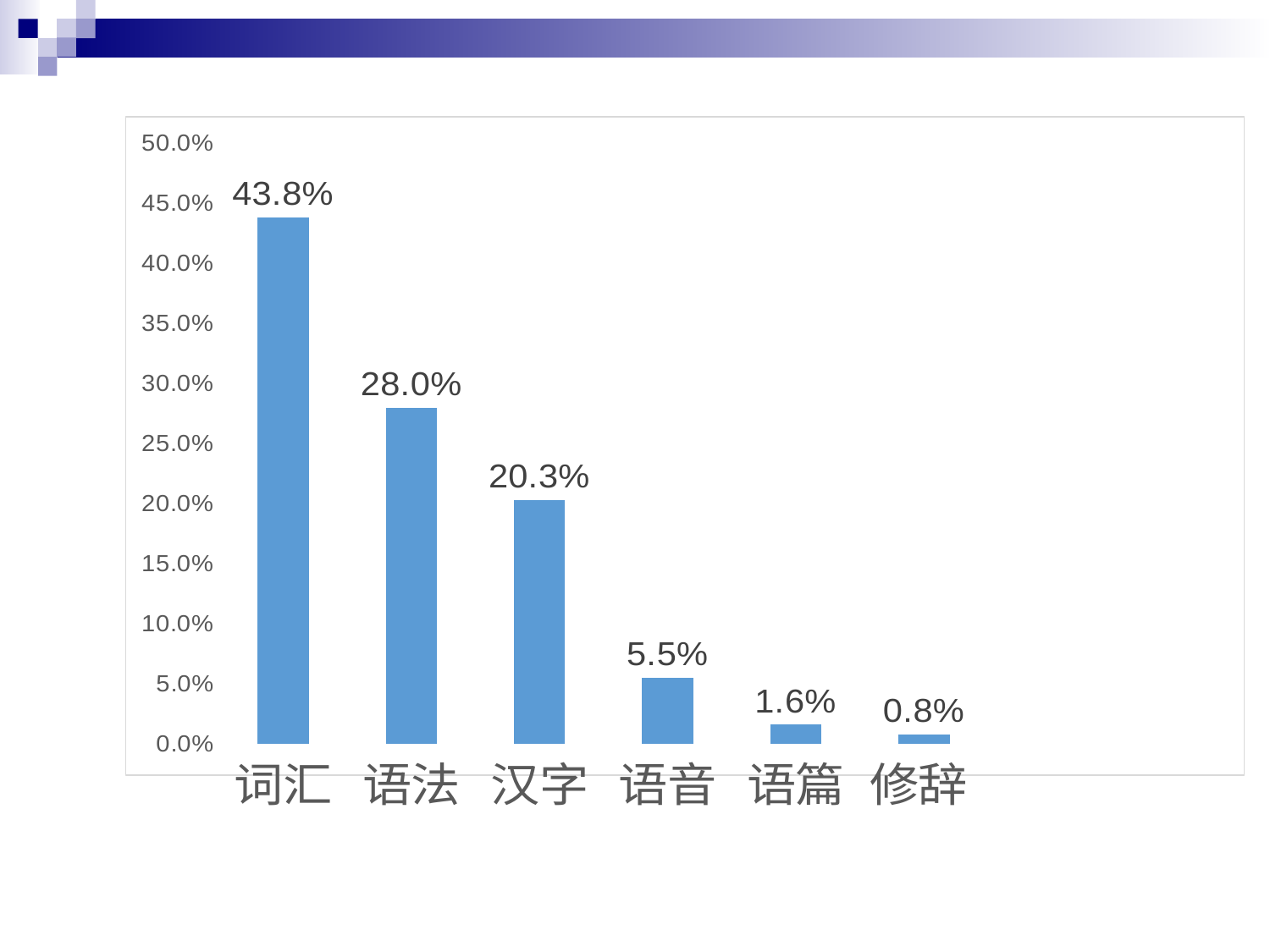

### Chart

| Category |  |
|---|---|
| 词汇 | 0.438 |
| 语法 | 0.28 |
| 汉字 | 0.203 |
| 语音 | 0.055 |
| 语篇 | 0.016 |
| 修辞  | 0.008 |
|  | None |
|  | None |